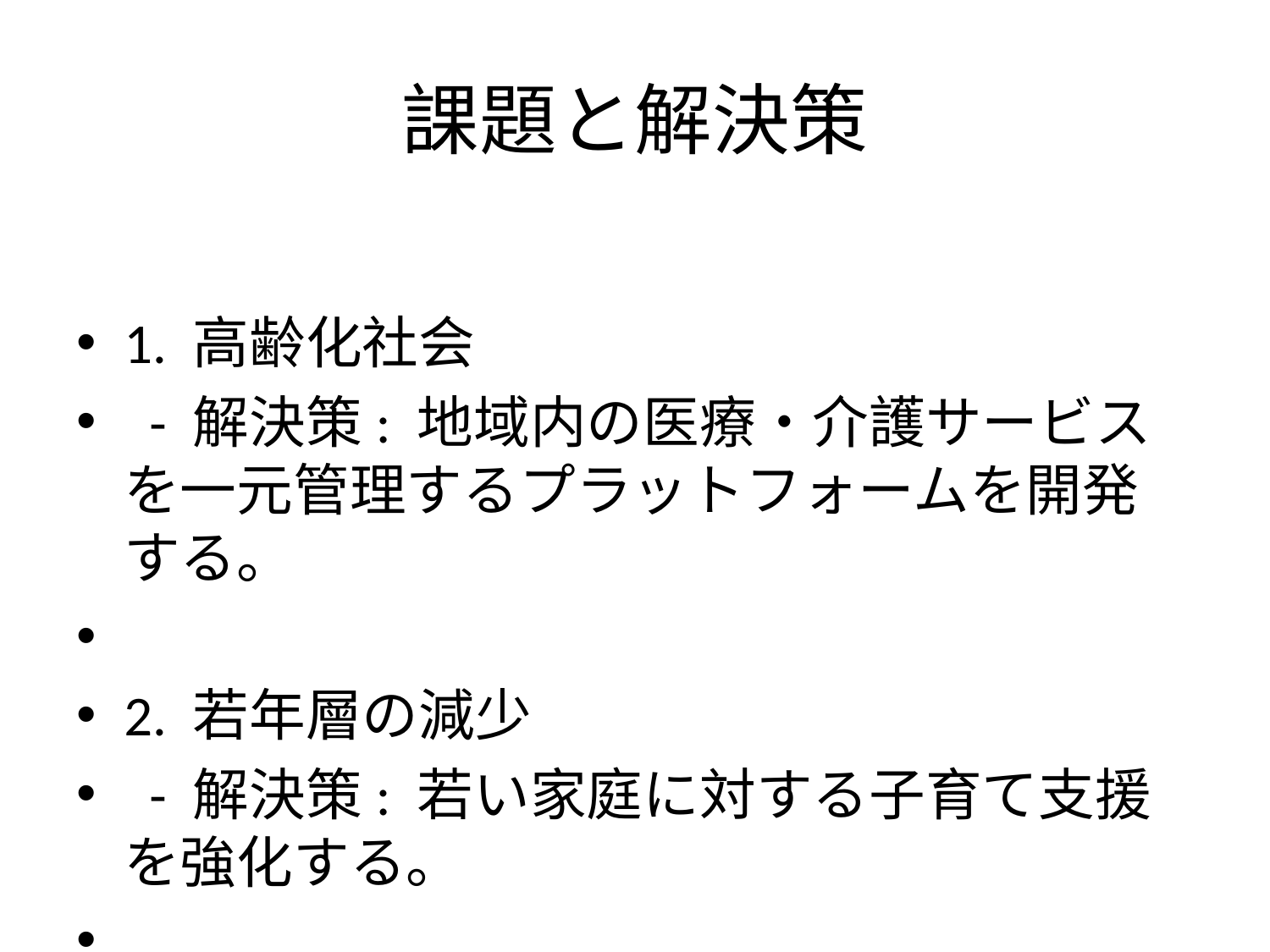

# 課題と解決策

1. 高齢化社会
  - 解決策: 地域内の医療・介護サービスを一元管理するプラットフォームを開発する。

2. 若年層の減少
  - 解決策: 若い家庭に対する子育て支援を強化する。

3. 人口の不均衡
  - 解決策: 都市計画において、多世代が交流できるコミュニティスペースを設置する。